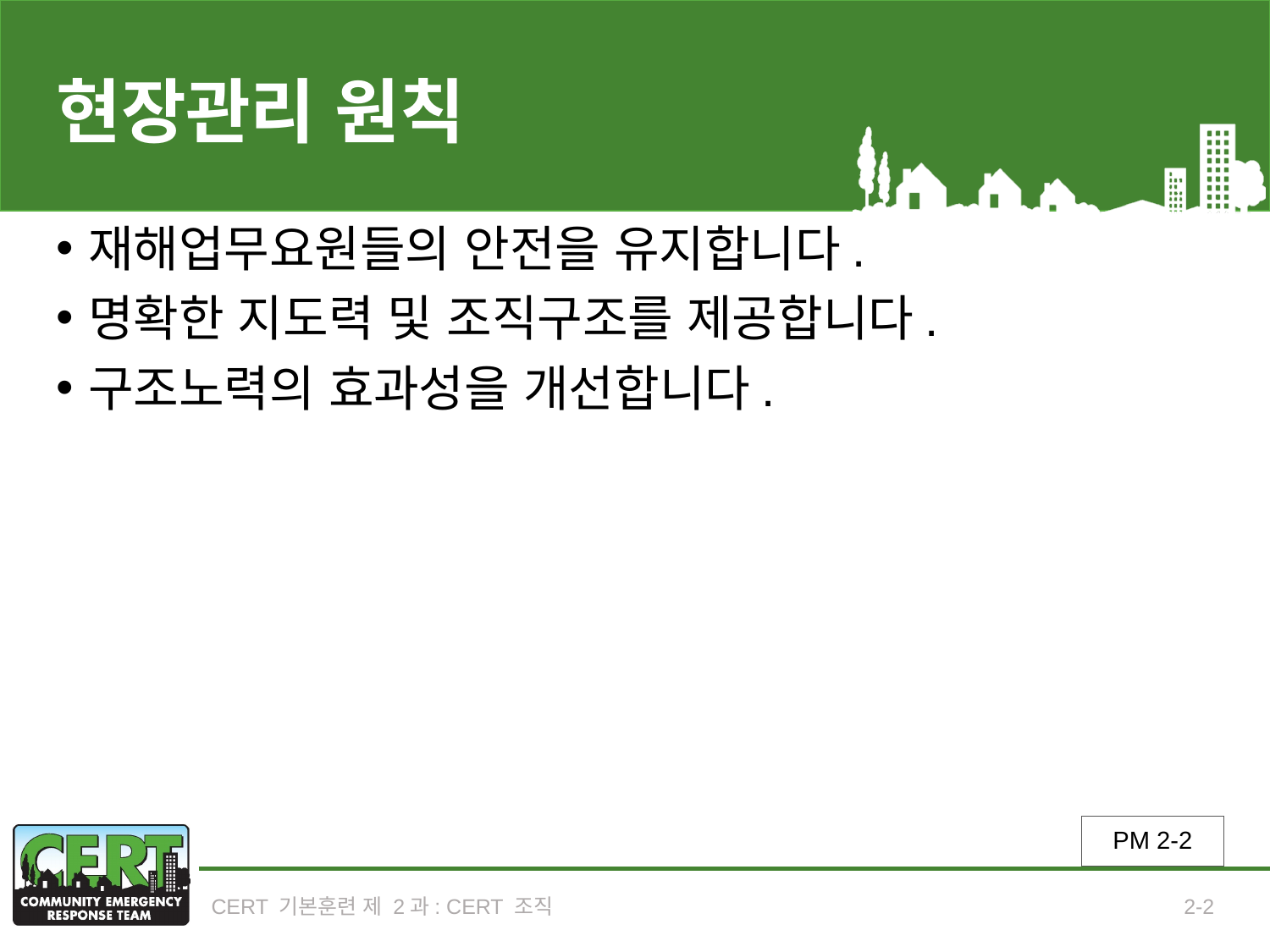

# 현장관리 원칙
재해업무요원들의 안전을 유지합니다.
명확한 지도력 및 조직구조를 제공합니다.
구조노력의 효과성을 개선합니다.
PM 2-2
CERT 기본훈련 제 2과: CERT 조직
2-2